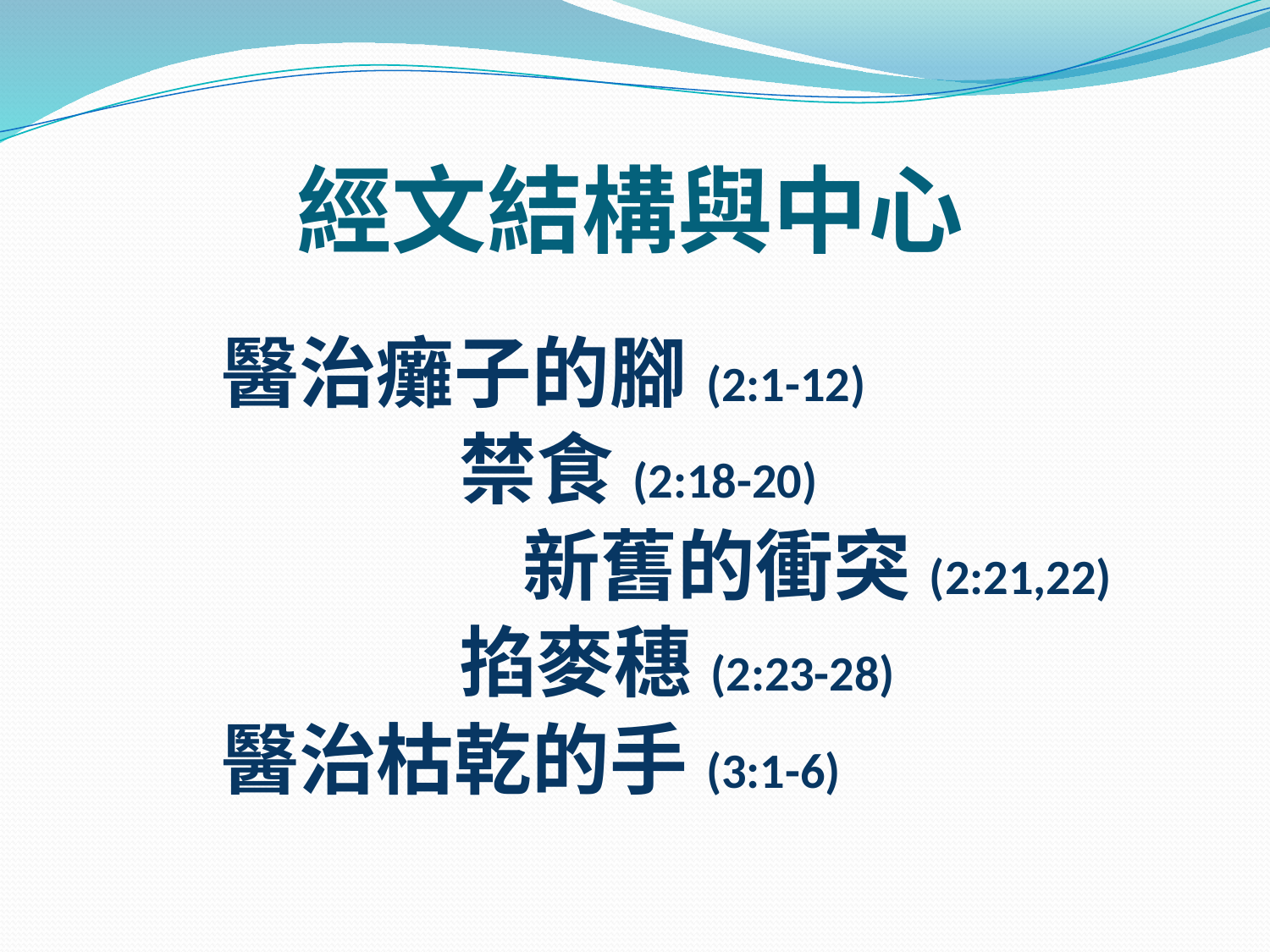

# 經文結構與中心
醫治癱子的腳(2:1-12)
		禁食(2:18-20)
		新舊的衝突(2:21,22)
		掐麥穗(2:23-28)
醫治枯乾的手(3:1-6)